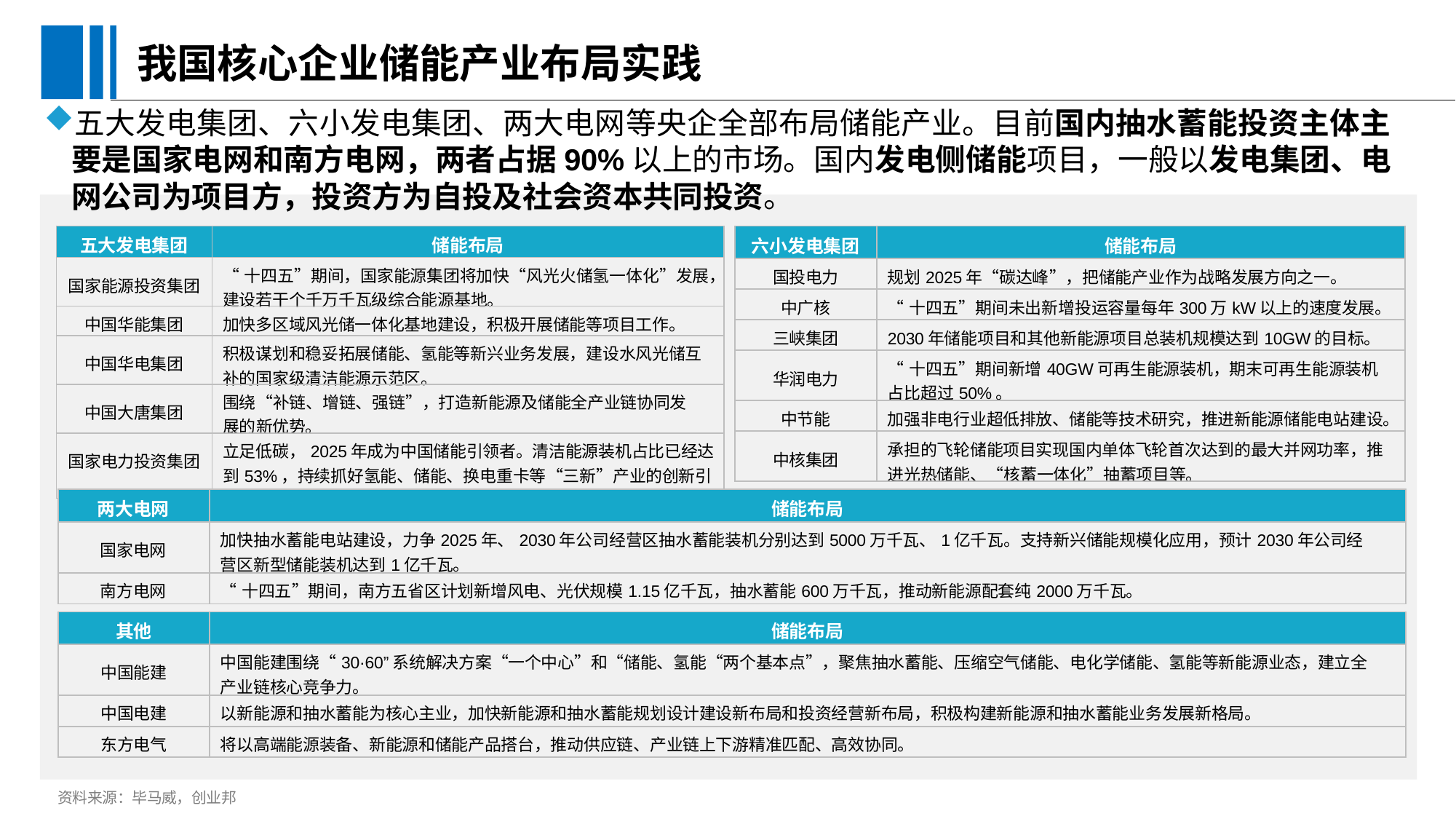

我国核心企业储能产业布局实践
五大发电集团、六小发电集团、两大电网等央企全部布局储能产业。目前国内抽水蓄能投资主体主要是国家电网和南方电网，两者占据90%以上的市场。国内发电侧储能项目，一般以发电集团、电网公司为项目方，投资方为自投及社会资本共同投资。

| 五大发电集团 | 储能布局 |
| --- | --- |
| 国家能源投资集团 | “十四五”期间，国家能源集团将加快“风光火储氢一体化”发展，建设若干个千万千瓦级综合能源基地。 |
| 中国华能集团 | 加快多区域风光储一体化基地建设，积极开展储能等项目工作。 |
| 中国华电集团 | 积极谋划和稳妥拓展储能、氢能等新兴业务发展，建设水风光储互补的国家级清洁能源示范区。 |
| 中国大唐集团 | 围绕“补链、增链、强链”，打造新能源及储能全产业链协同发展的新优势。 |
| 国家电力投资集团 | 立足低碳，2025年成为中国储能引领者。清洁能源装机占比已经达到53%，持续抓好氢能、储能、换电重卡等“三新”产业的创新引领。 |
| 六小发电集团 | 储能布局 |
| --- | --- |
| 国投电力 | 规划2025年“碳达峰”，把储能产业作为战略发展方向之一。 |
| 中广核 | “十四五”期间未出新增投运容量每年300万kW以上的速度发展。 |
| 三峡集团 | 2030年储能项目和其他新能源项目总装机规模达到10GW的目标。 |
| 华润电力 | “十四五”期间新增40GW可再生能源装机，期末可再生能源装机占比超过50%。 |
| 中节能 | 加强非电行业超低排放、储能等技术研究，推进新能源储能电站建设。 |
| 中核集团 | 承担的飞轮储能项目实现国内单体飞轮首次达到的最大并网功率，推进光热储能、“核蓄一体化”抽蓄项目等。 |
| 两大电网 | 储能布局 |
| --- | --- |
| 国家电网 | 加快抽水蓄能电站建设，力争2025年、2030年公司经营区抽水蓄能装机分别达到5000万千瓦、1亿千瓦。支持新兴储能规模化应用，预计2030年公司经营区新型储能装机达到1亿千瓦。 |
| 南方电网 | “十四五”期间，南方五省区计划新增风电、光伏规模1.15亿千瓦，抽水蓄能600万千瓦，推动新能源配套纯2000万千瓦。 |
| 其他 | 储能布局 |
| --- | --- |
| 中国能建 | 中国能建围绕“30·60”系统解决方案“一个中心”和“储能、氢能“两个基本点”，聚焦抽水蓄能、压缩空气储能、电化学储能、氢能等新能源业态，建立全产业链核心竞争力。 |
| 中国电建 | 以新能源和抽水蓄能为核心主业，加快新能源和抽水蓄能规划设计建设新布局和投资经营新布局，积极构建新能源和抽水蓄能业务发展新格局。 |
| 东方电气 | 将以高端能源装备、新能源和储能产品搭台，推动供应链、产业链上下游精准匹配、高效协同。 |
资料来源：毕马威，创业邦